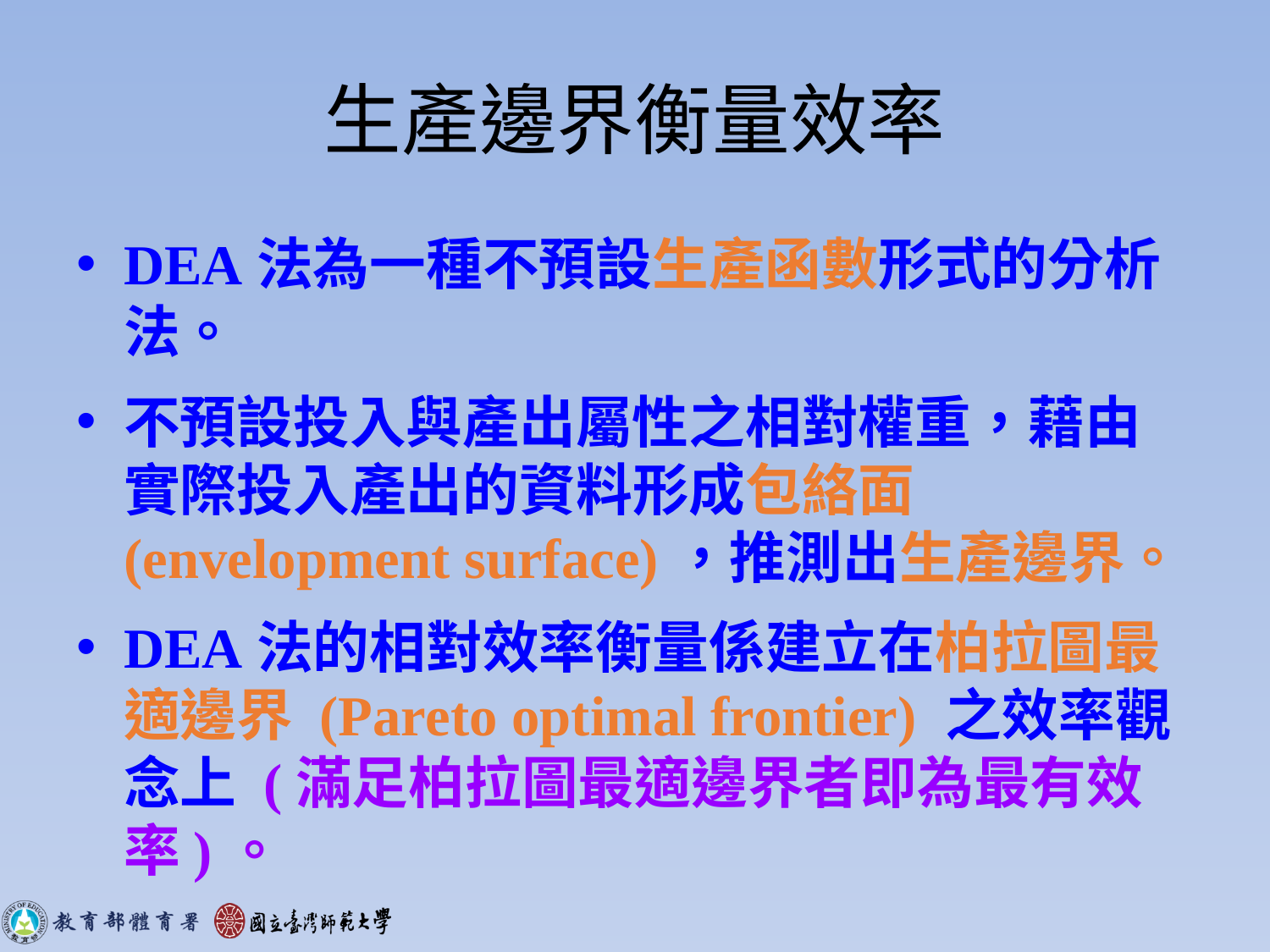

# 生產邊界衡量效率
DEA法為一種不預設生產函數形式的分析法。
不預設投入與產出屬性之相對權重，藉由實際投入產出的資料形成包絡面(envelopment surface)，推測出生產邊界。
DEA法的相對效率衡量係建立在柏拉圖最適邊界 (Pareto optimal frontier) 之效率觀念上 (滿足柏拉圖最適邊界者即為最有效率)。